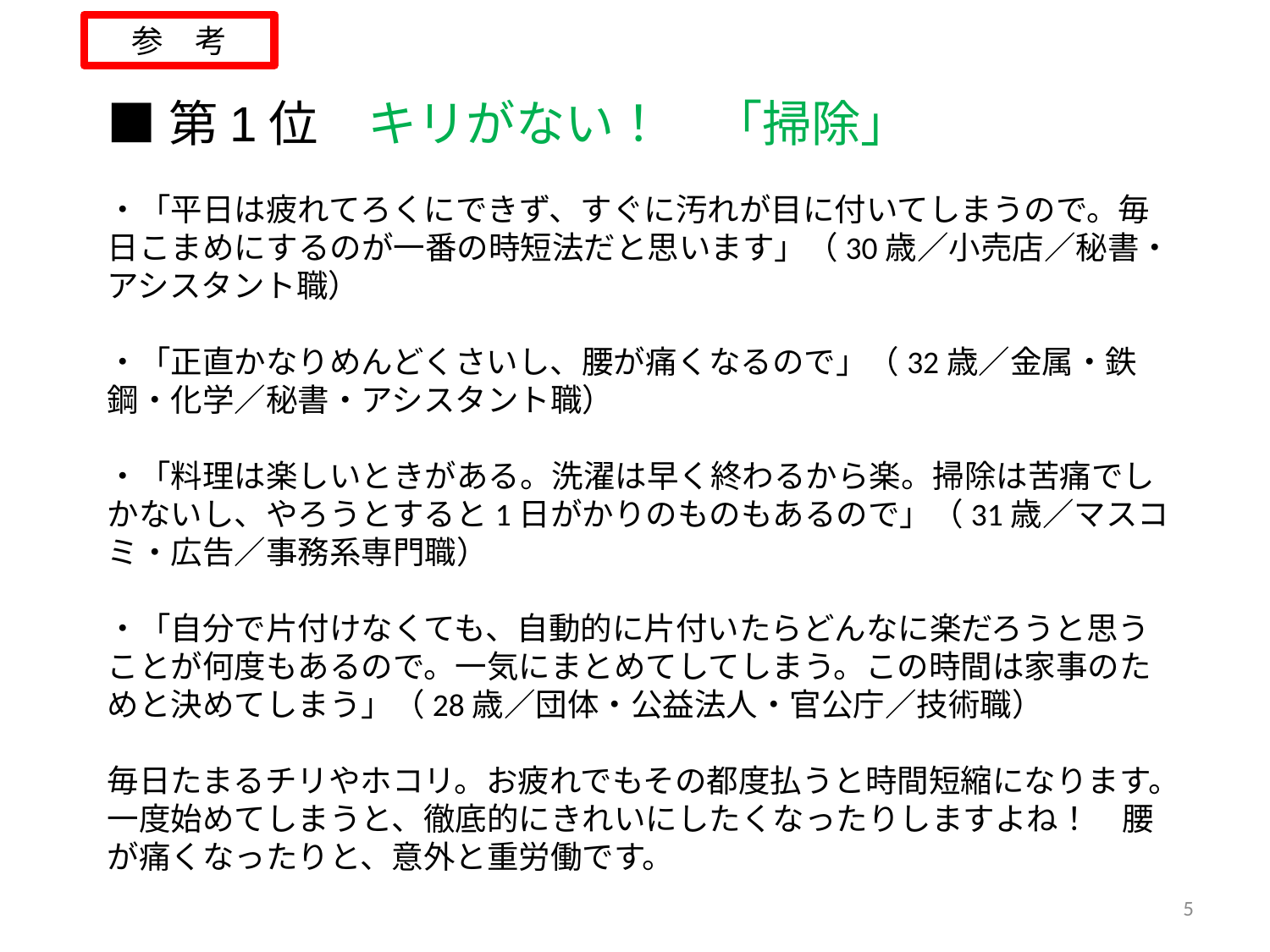

参　考
■第1位　キリがない！　「掃除」
・「平日は疲れてろくにできず、すぐに汚れが目に付いてしまうので。毎日こまめにするのが一番の時短法だと思います」（30歳／小売店／秘書・アシスタント職）
・「正直かなりめんどくさいし、腰が痛くなるので」（32歳／金属・鉄鋼・化学／秘書・アシスタント職）
・「料理は楽しいときがある。洗濯は早く終わるから楽。掃除は苦痛でしかないし、やろうとすると1日がかりのものもあるので」（31歳／マスコミ・広告／事務系専門職）
・「自分で片付けなくても、自動的に片付いたらどんなに楽だろうと思うことが何度もあるので。一気にまとめてしてしまう。この時間は家事のためと決めてしまう」（28歳／団体・公益法人・官公庁／技術職）
毎日たまるチリやホコリ。お疲れでもその都度払うと時間短縮になります。一度始めてしまうと、徹底的にきれいにしたくなったりしますよね！　腰が痛くなったりと、意外と重労働です。
5